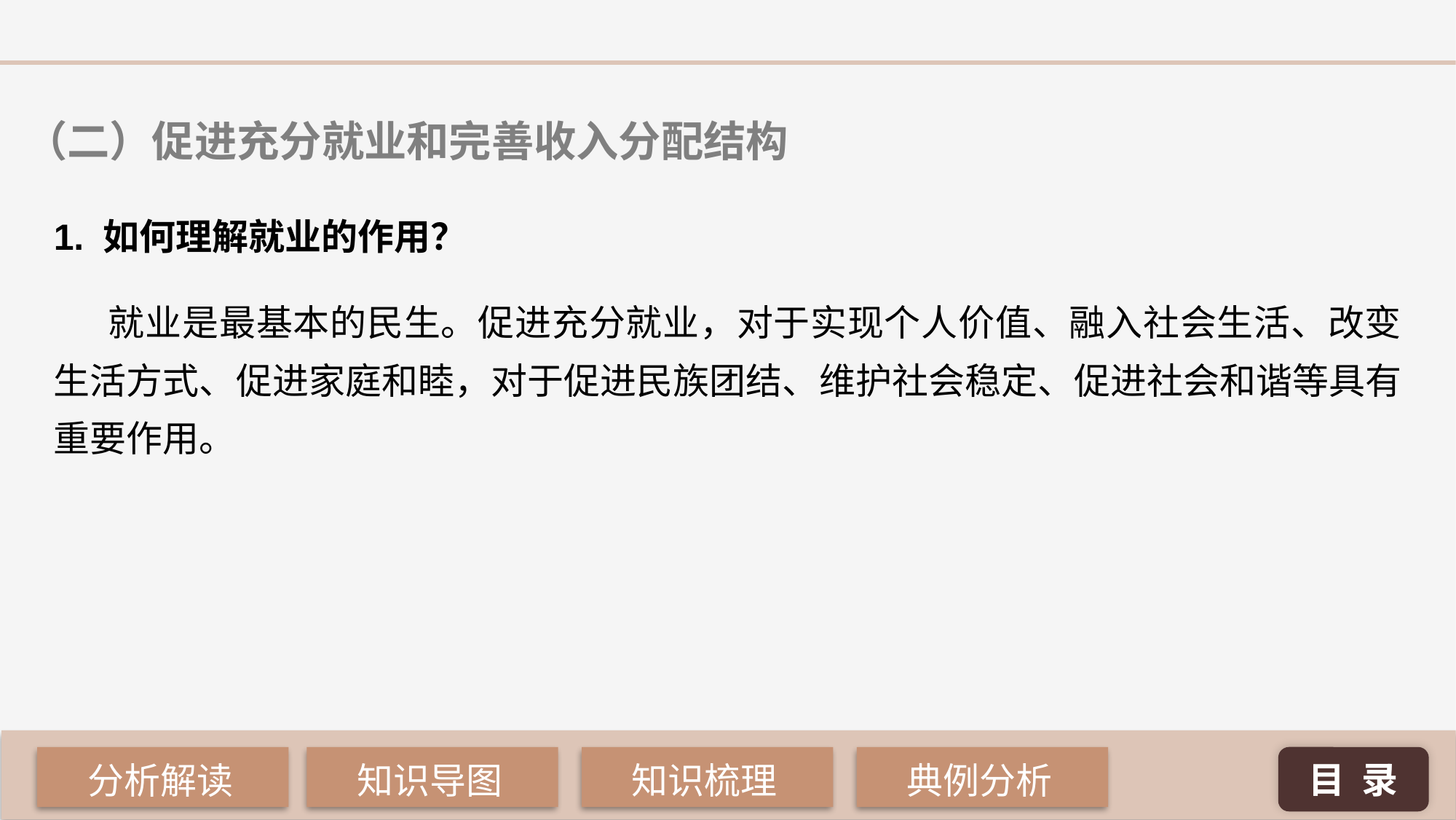

（二）促进充分就业和完善收入分配结构
1. 如何理解就业的作用？
就业是最基本的民生。促进充分就业，对于实现个人价值、融入社会生活、改变生活方式、促进家庭和睦，对于促进民族团结、维护社会稳定、促进社会和谐等具有重要作用。